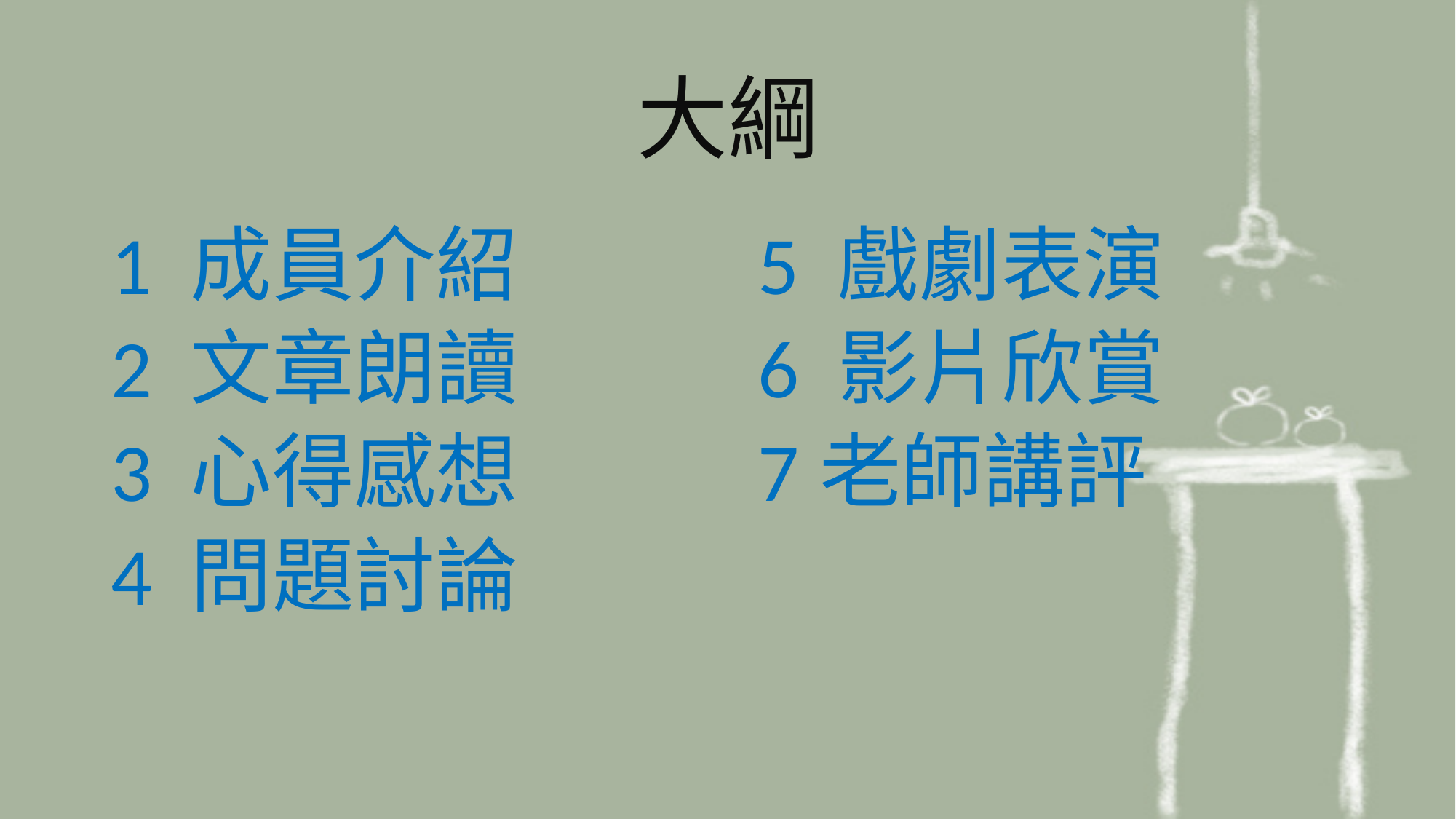

# 大綱
1 成員介紹            5 戲劇表演
2 文章朗讀            6 影片欣賞
3 心得感想            7老師講評
4 問題討論